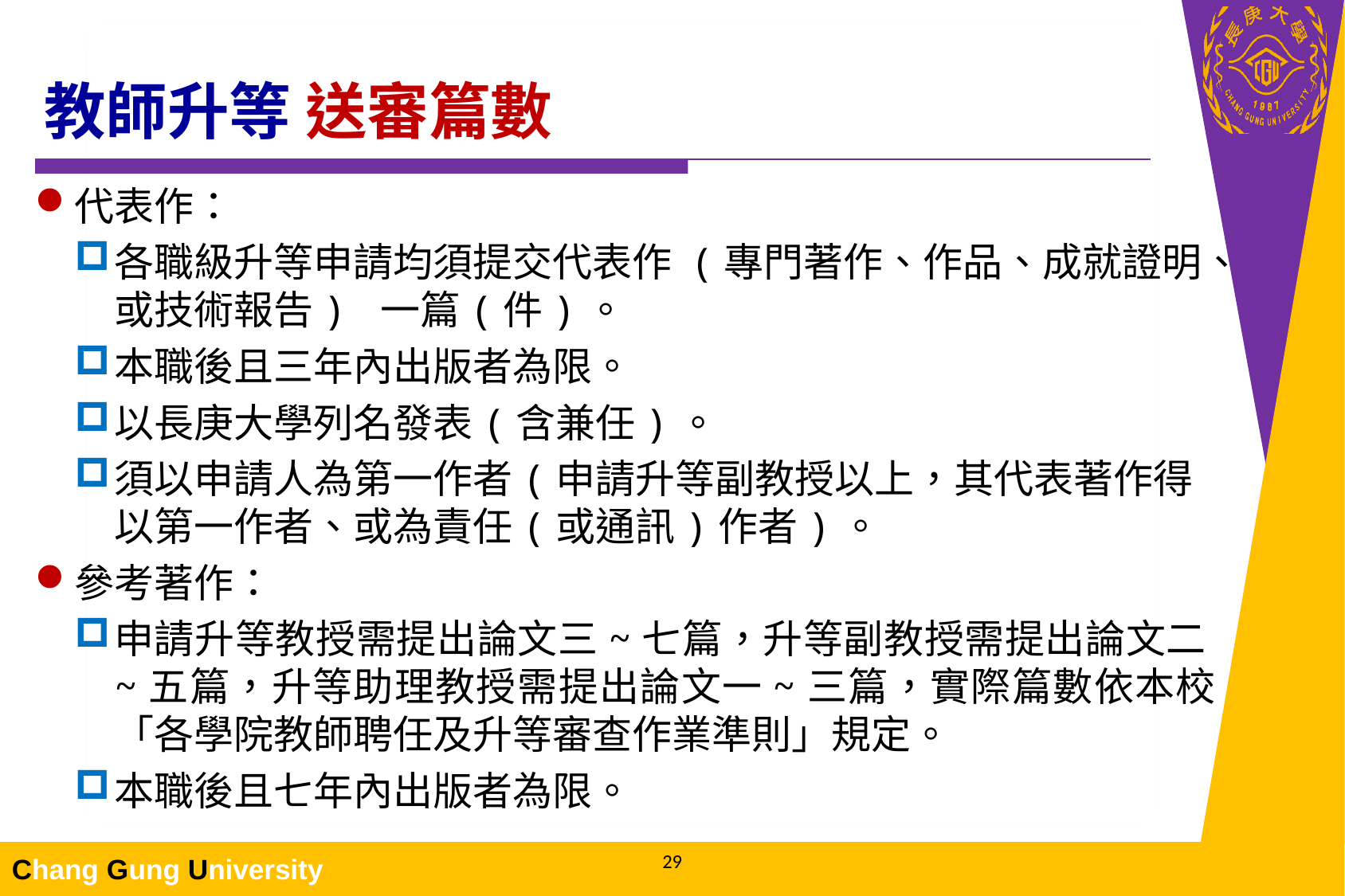

# 教師升等 送審篇數
代表作：
各職級升等申請均須提交代表作 (專門著作、作品、成就證明、或技術報告) 一篇(件)。
本職後且三年內出版者為限。
以長庚大學列名發表(含兼任)。
須以申請人為第一作者(申請升等副教授以上，其代表著作得以第一作者、或為責任(或通訊)作者)。
參考著作：
申請升等教授需提出論文三~七篇，升等副教授需提出論文二~五篇，升等助理教授需提出論文一~三篇，實際篇數依本校「各學院教師聘任及升等審查作業準則」規定。
本職後且七年內出版者為限。
29